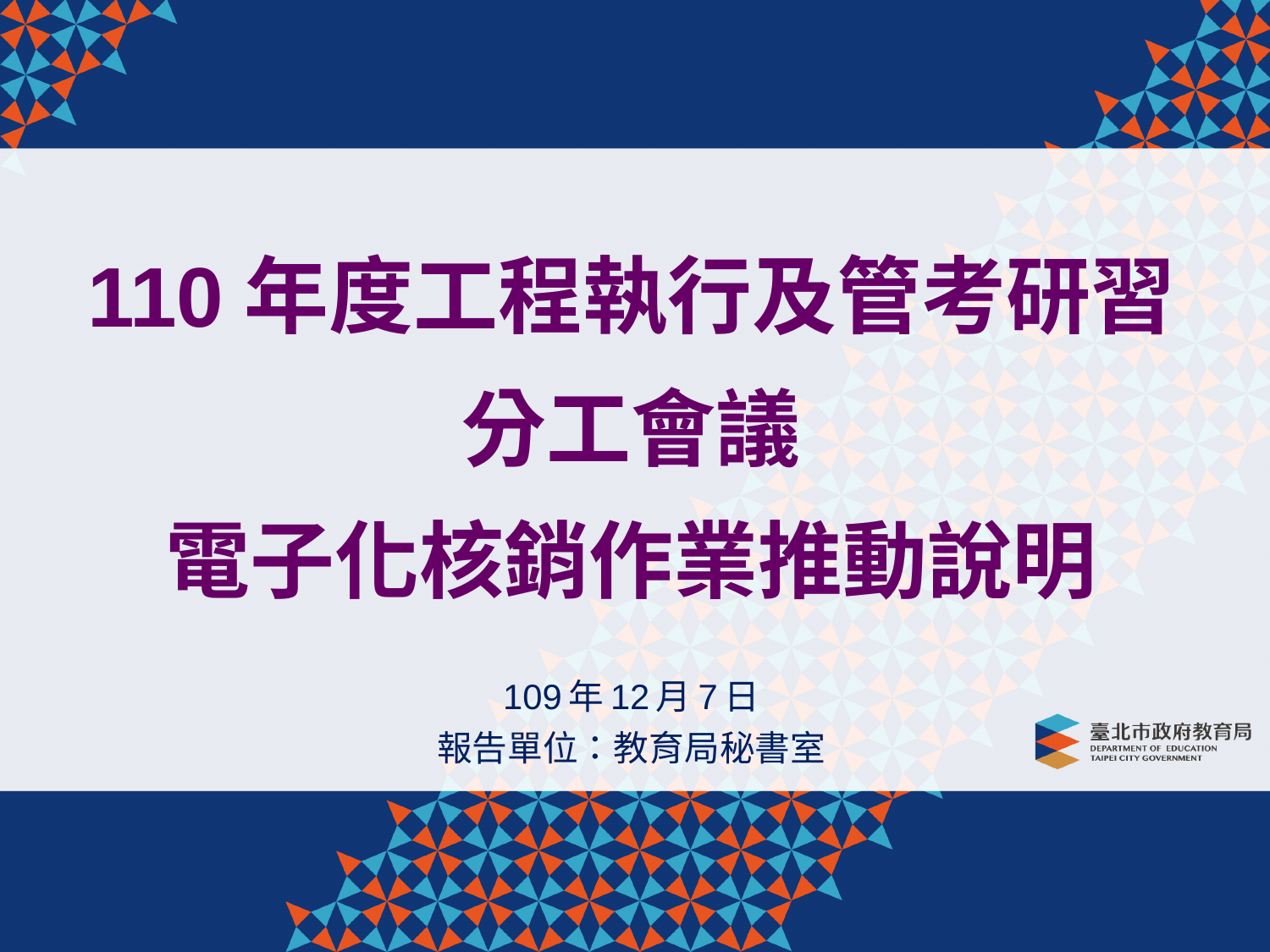

# 110年度工程執行及管考研習 分工會議 電子化核銷作業推動說明
109年12月7日
報告單位：教育局秘書室